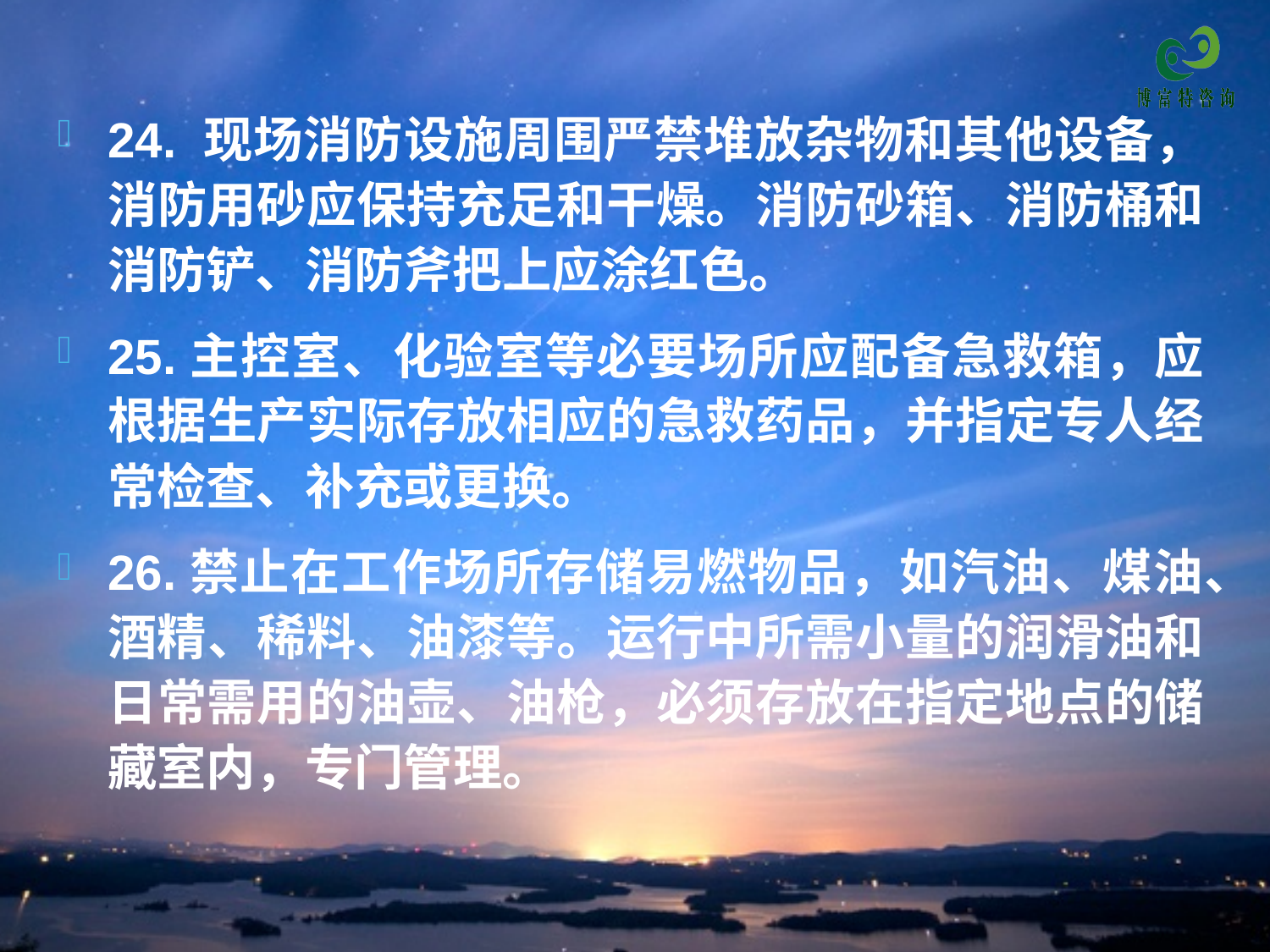

24. 现场消防设施周围严禁堆放杂物和其他设备，消防用砂应保持充足和干燥。消防砂箱、消防桶和消防铲、消防斧把上应涂红色。
25.主控室、化验室等必要场所应配备急救箱，应根据生产实际存放相应的急救药品，并指定专人经常检查、补充或更换。
26.禁止在工作场所存储易燃物品，如汽油、煤油、酒精、稀料、油漆等。运行中所需小量的润滑油和日常需用的油壶、油枪，必须存放在指定地点的储藏室内，专门管理。